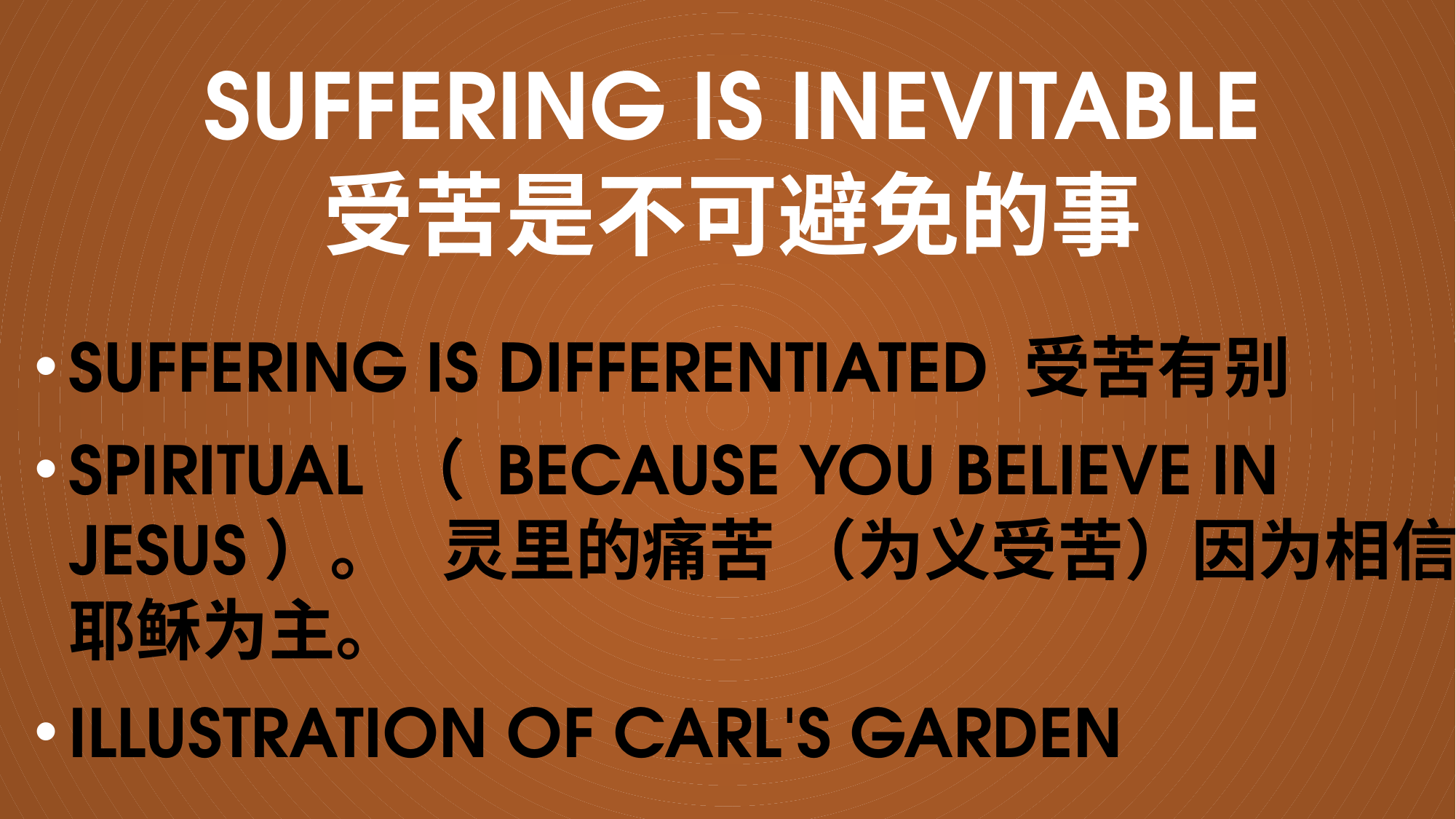

# SUFFERING IS INEVITABLE 受苦是不可避免的事
Suffering is differentiated 受苦有别
Spiritual （ Because you believe in jesus）。   灵里的痛苦 （为义受苦）因为相信耶稣为主。
Illustration of Carl's garden